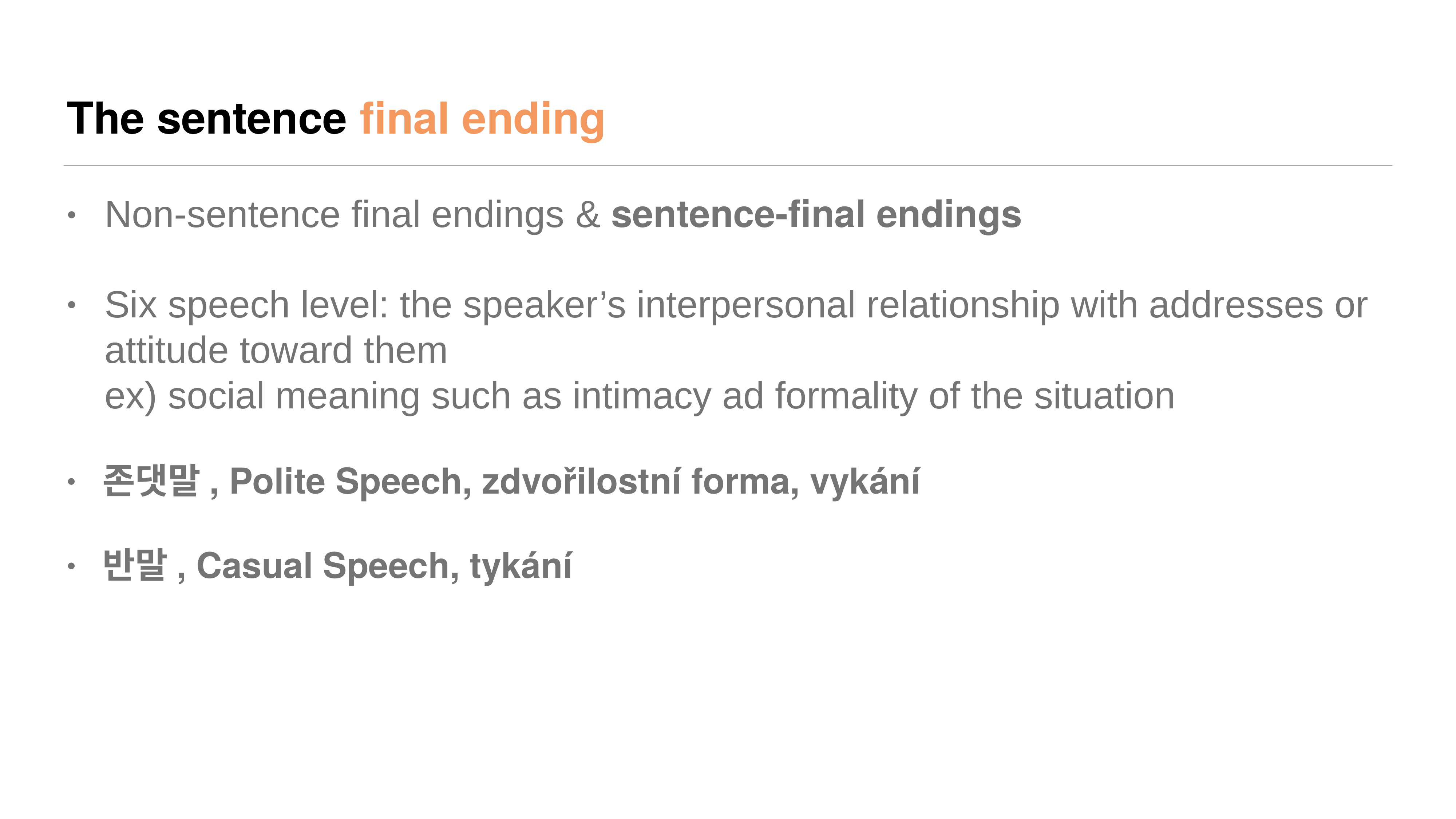

# The sentence final ending
Non-sentence final endings & sentence-final endings
Six speech level: the speaker’s interpersonal relationship with addresses or attitude toward them
ex) social meaning such as intimacy ad formality of the situation
존댓말, Polite Speech, zdvořilostní forma, vykání
반말, Casual Speech, tykání